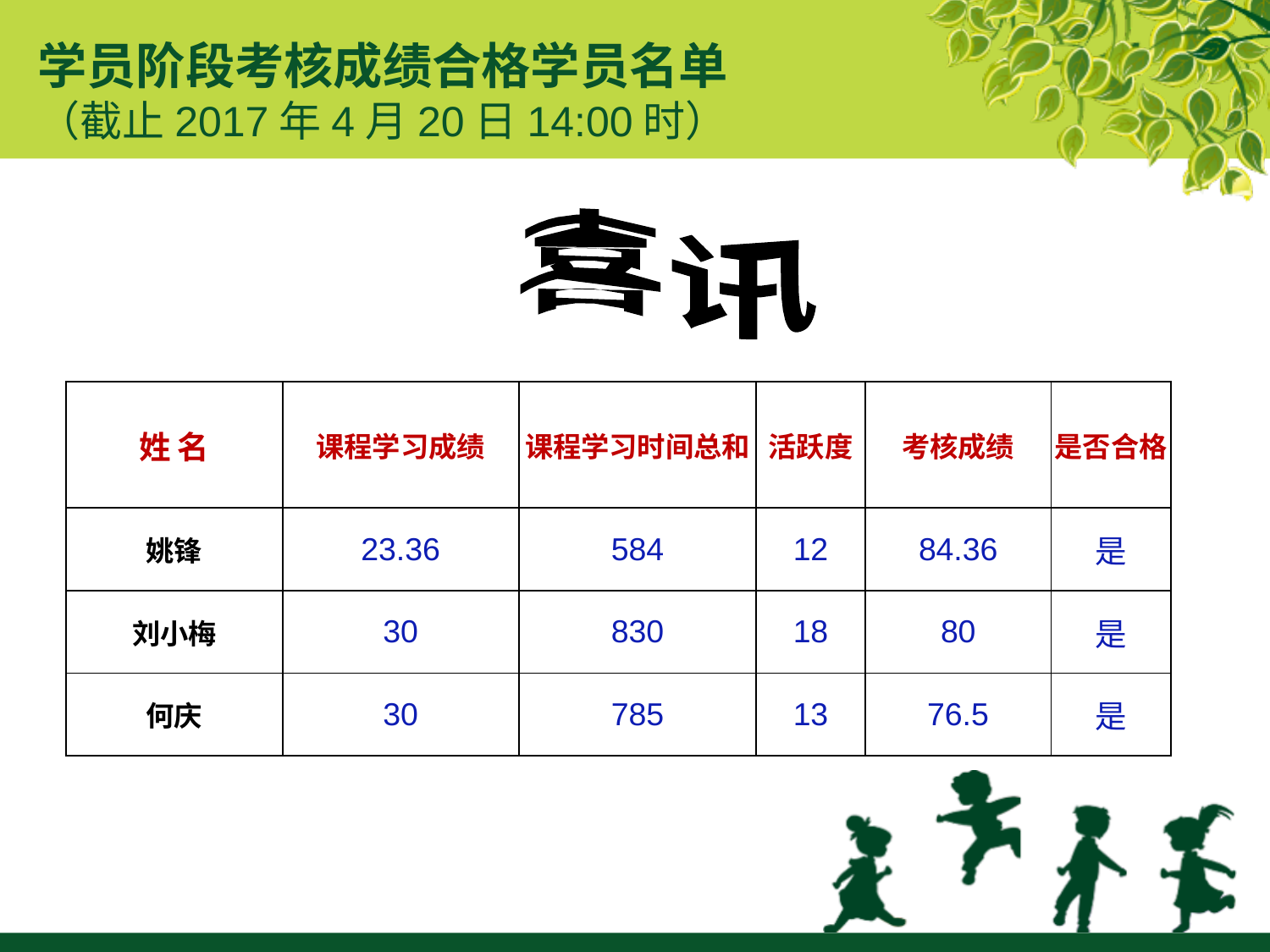

# 学员阶段考核成绩合格学员名单 （截止2017年4月20日14:00时）
喜讯
| 姓 名 | 课程学习成绩 | 课程学习时间总和 | 活跃度 | 考核成绩 | 是否合格 |
| --- | --- | --- | --- | --- | --- |
| 姚锋 | 23.36 | 584 | 12 | 84.36 | 是 |
| 刘小梅 | 30 | 830 | 18 | 80 | 是 |
| 何庆 | 30 | 785 | 13 | 76.5 | 是 |